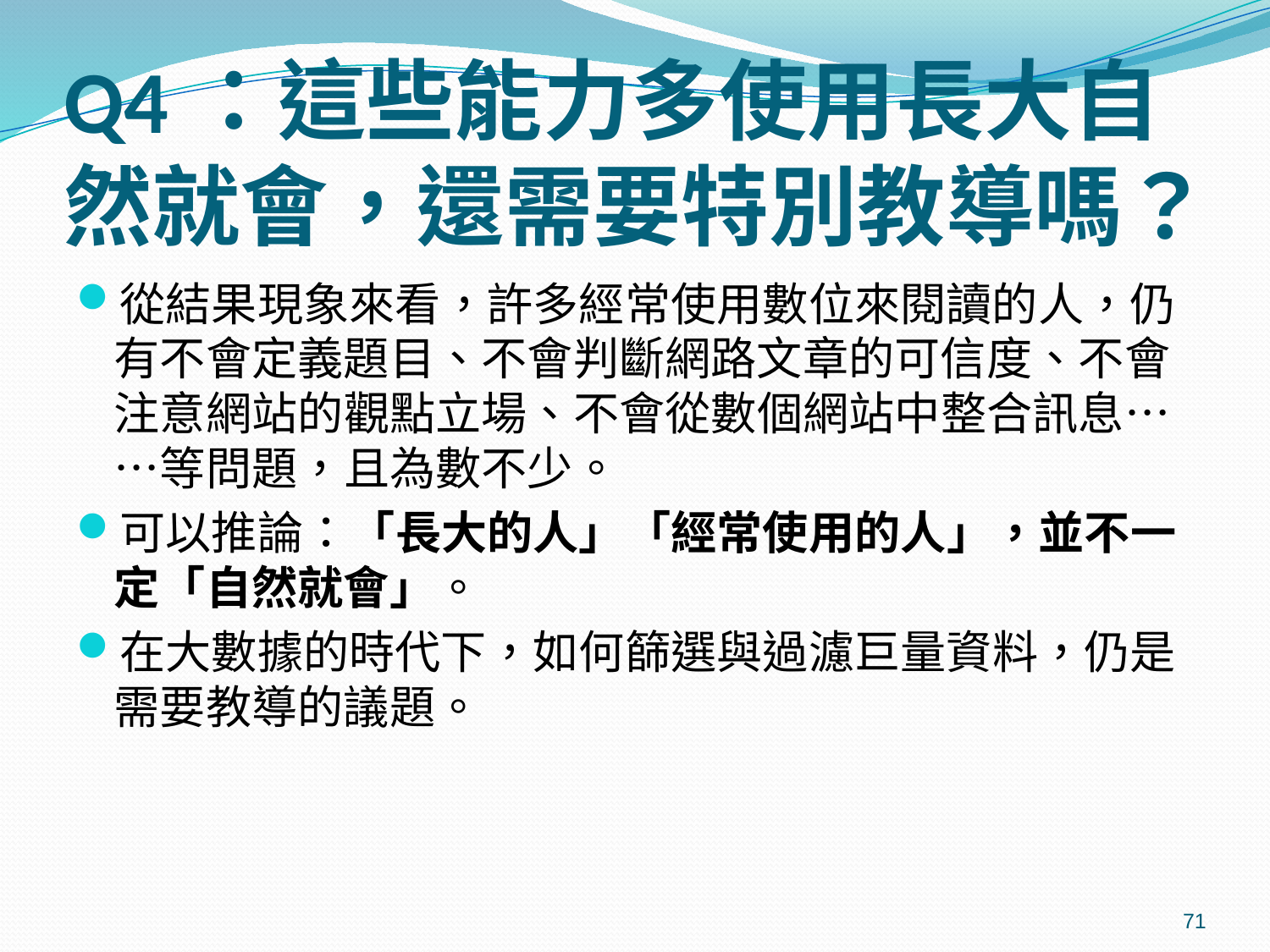

# Q4：這些能力多使用長大自然就會，還需要特別教導嗎？
從結果現象來看，許多經常使用數位來閱讀的人，仍有不會定義題目、不會判斷網路文章的可信度、不會注意網站的觀點立場、不會從數個網站中整合訊息……等問題，且為數不少。
可以推論：「長大的人」「經常使用的人」，並不一定「自然就會」。
在大數據的時代下，如何篩選與過濾巨量資料，仍是需要教導的議題。
71